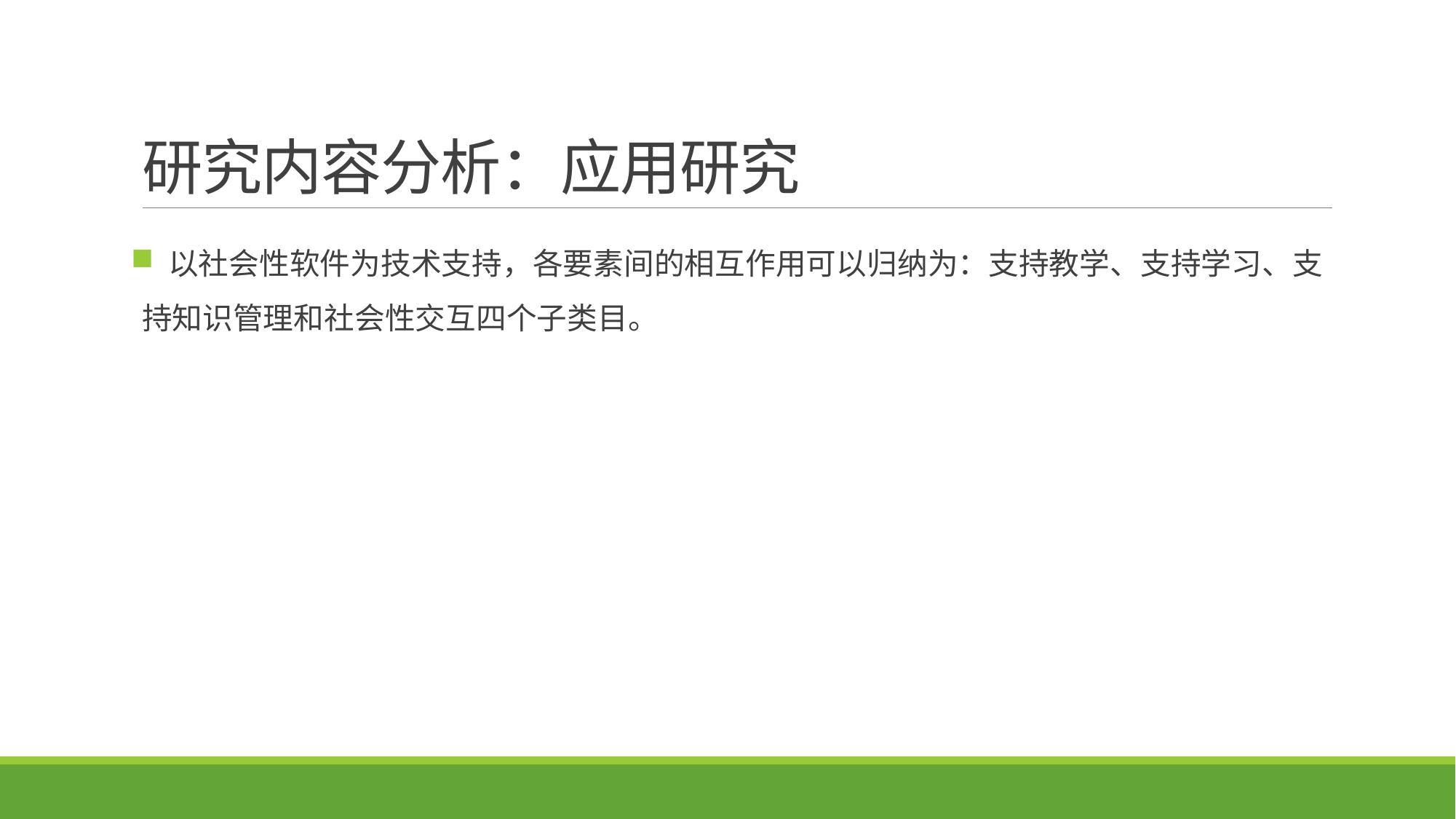

# 研究内容分析：应用研究
 以社会性软件为技术支持，各要素间的相互作用可以归纳为：支持教学、支持学习、支持知识管理和社会性交互四个子类目。